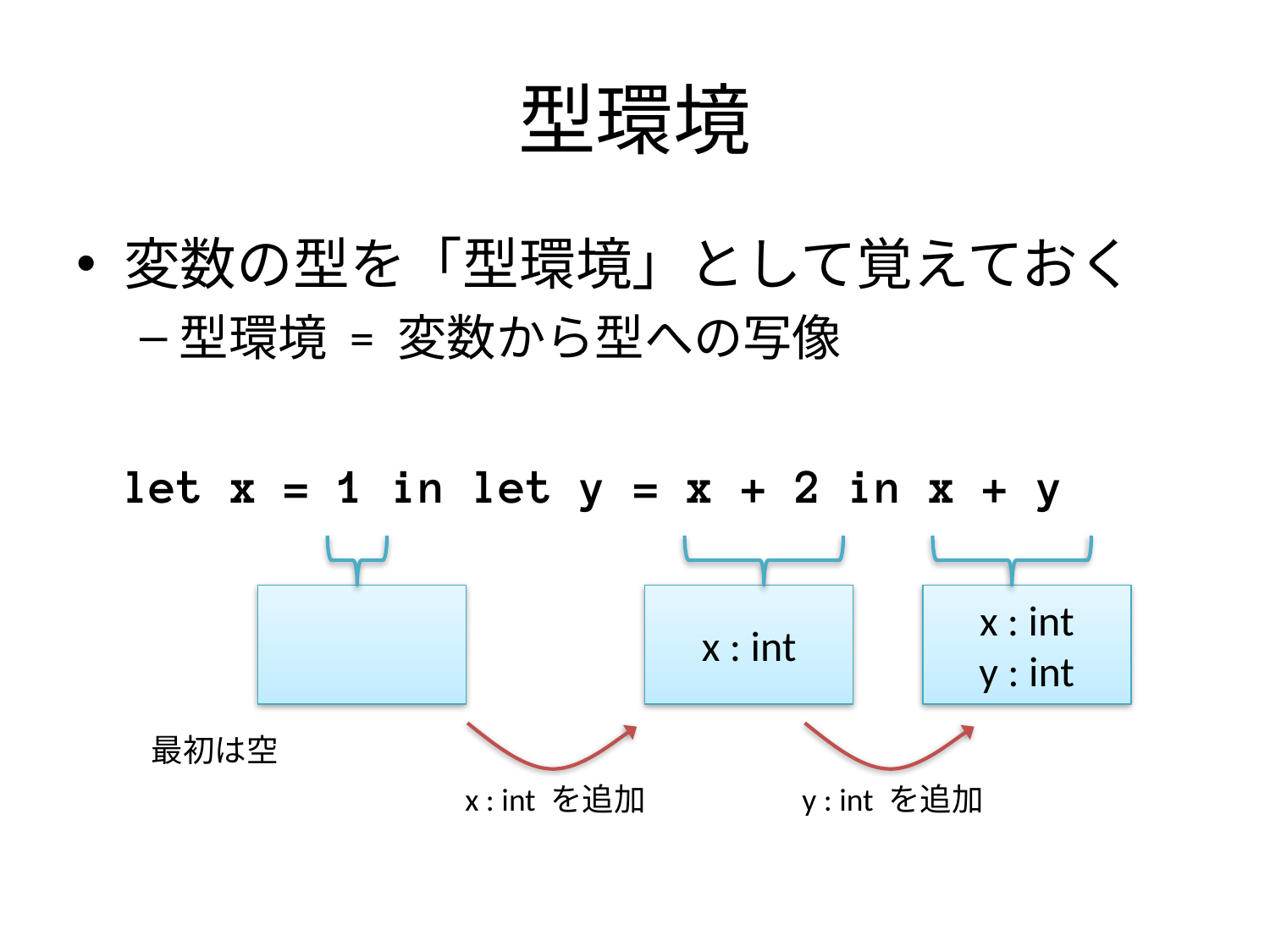

# 型環境
変数の型を「型環境」として覚えておく
型環境 = 変数から型への写像

let x = 1 in let y = x + 2 in x + y

x : int
x : int
y : int

最初は空
x : int を追加
y : int を追加